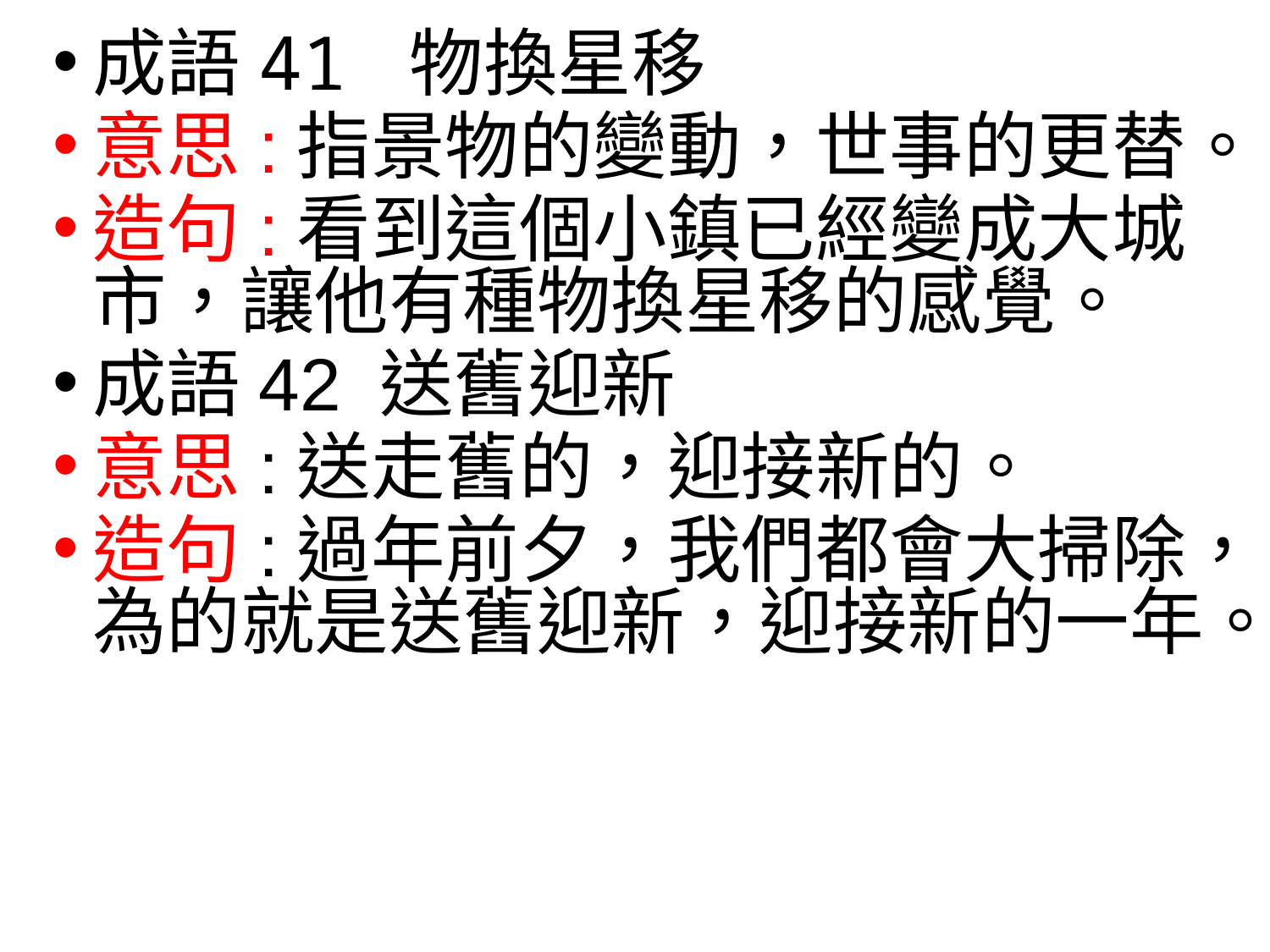

成語41 物換星移
意思:指景物的變動，世事的更替。
造句:看到這個小鎮已經變成大城市，讓他有種物換星移的感覺。
成語42 送舊迎新
意思:送走舊的，迎接新的。
造句:過年前夕，我們都會大掃除，為的就是送舊迎新，迎接新的一年。